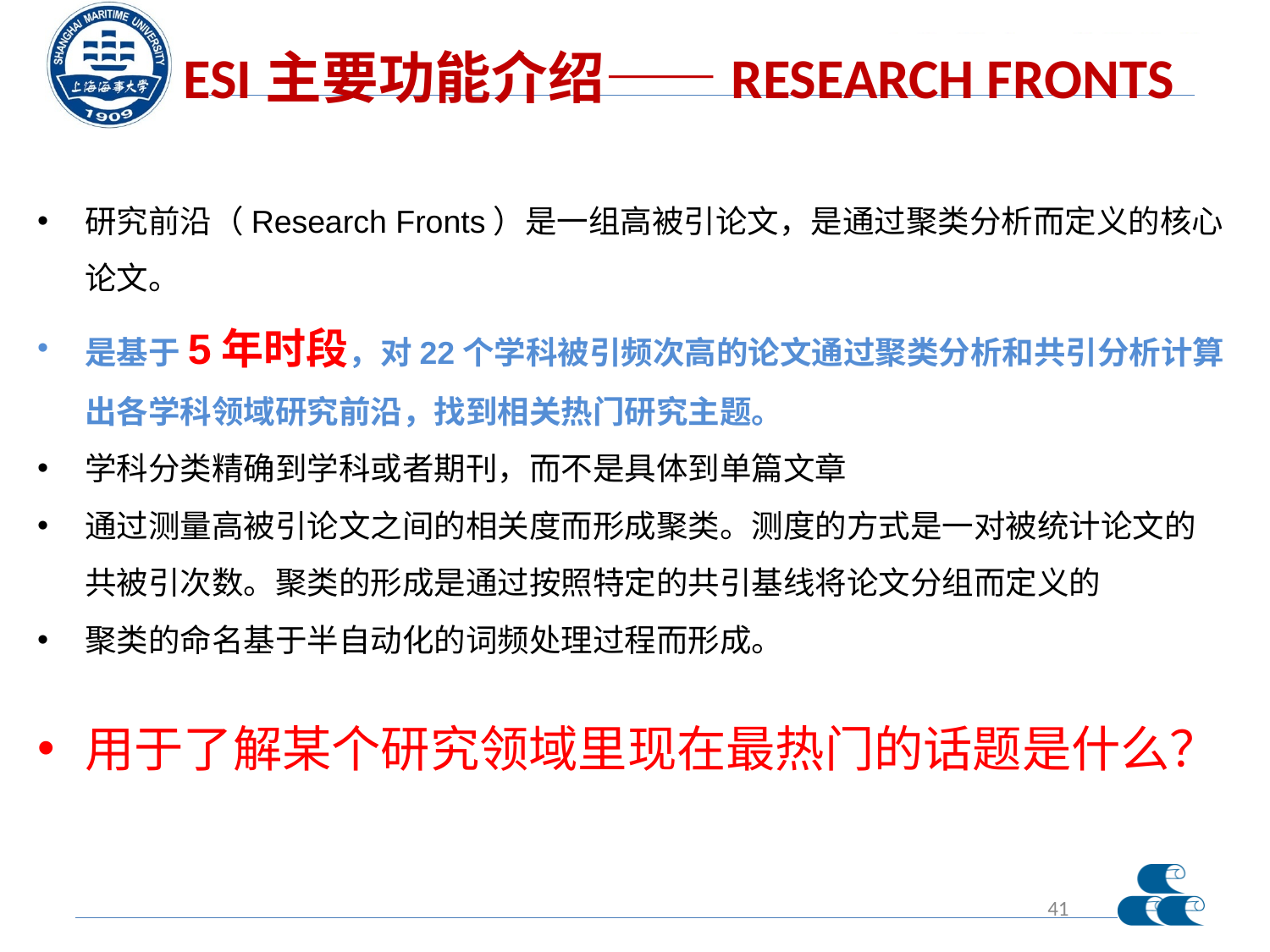

ESI主要功能介绍——RESEARCH FRONTS
研究前沿（Research Fronts）是一组高被引论文，是通过聚类分析而定义的核心论文。
是基于5年时段，对22个学科被引频次高的论文通过聚类分析和共引分析计算出各学科领域研究前沿，找到相关热门研究主题。
学科分类精确到学科或者期刊，而不是具体到单篇文章
通过测量高被引论文之间的相关度而形成聚类。测度的方式是一对被统计论文的共被引次数。聚类的形成是通过按照特定的共引基线将论文分组而定义的
聚类的命名基于半自动化的词频处理过程而形成。

用于了解某个研究领域里现在最热门的话题是什么？

41